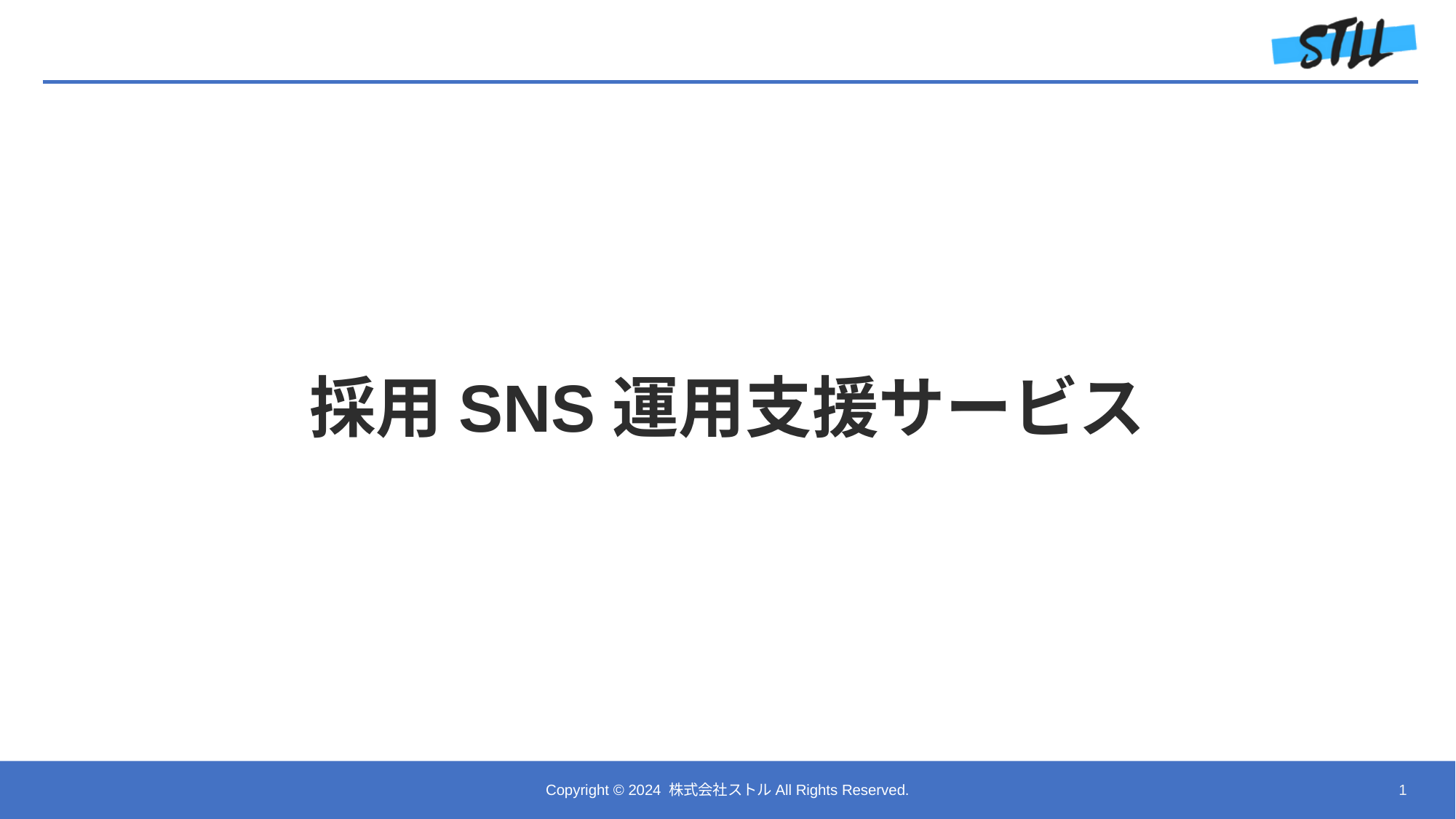

# 採用SNS運用支援サービス
Copyright © 2024 株式会社ストルAll Rights Reserved.
1